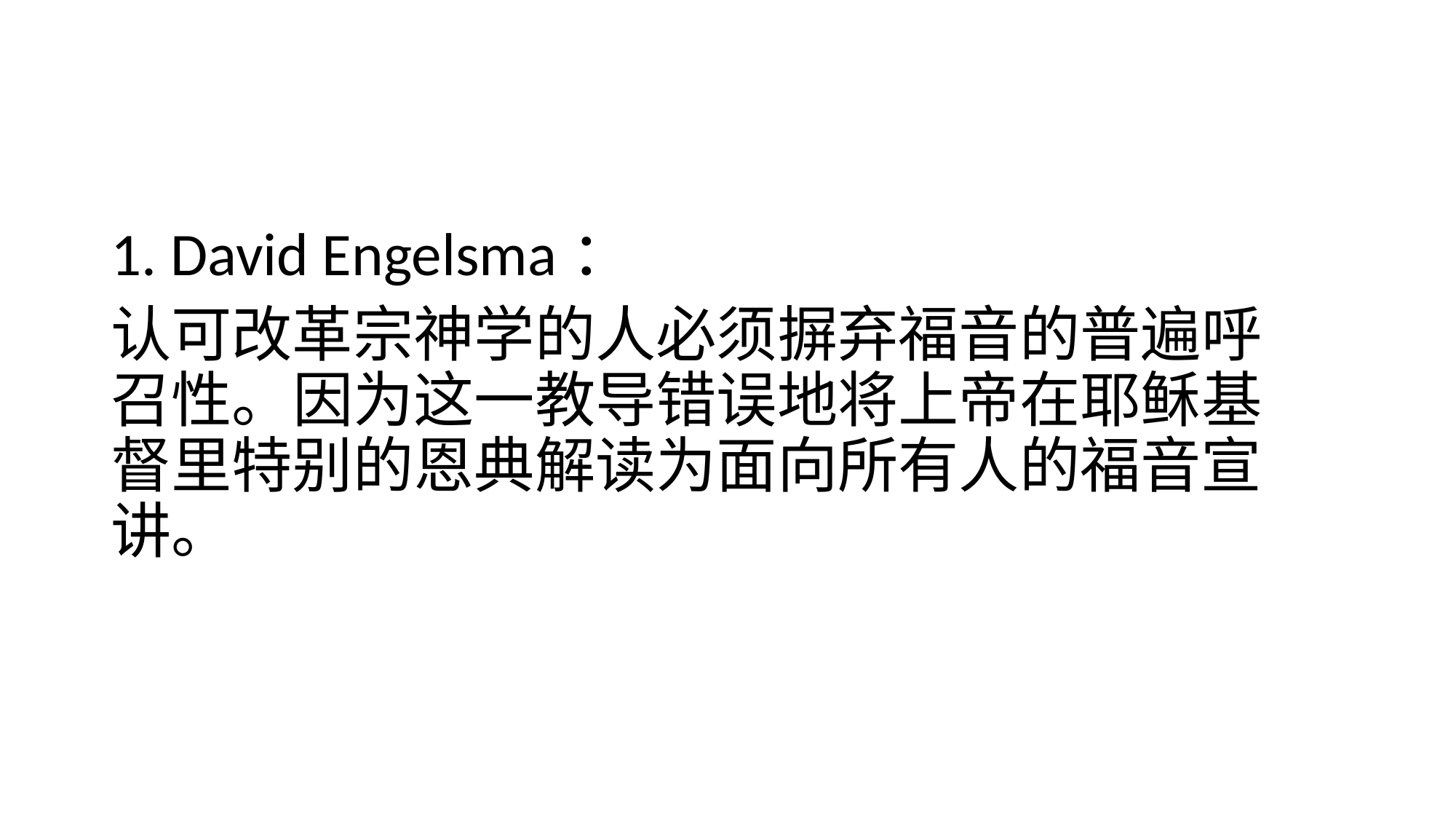

#
1. David Engelsma：
认可改革宗神学的人必须摒弃福音的普遍呼召性。因为这一教导错误地将上帝在耶稣基督里特别的恩典解读为面向所有人的福音宣讲。